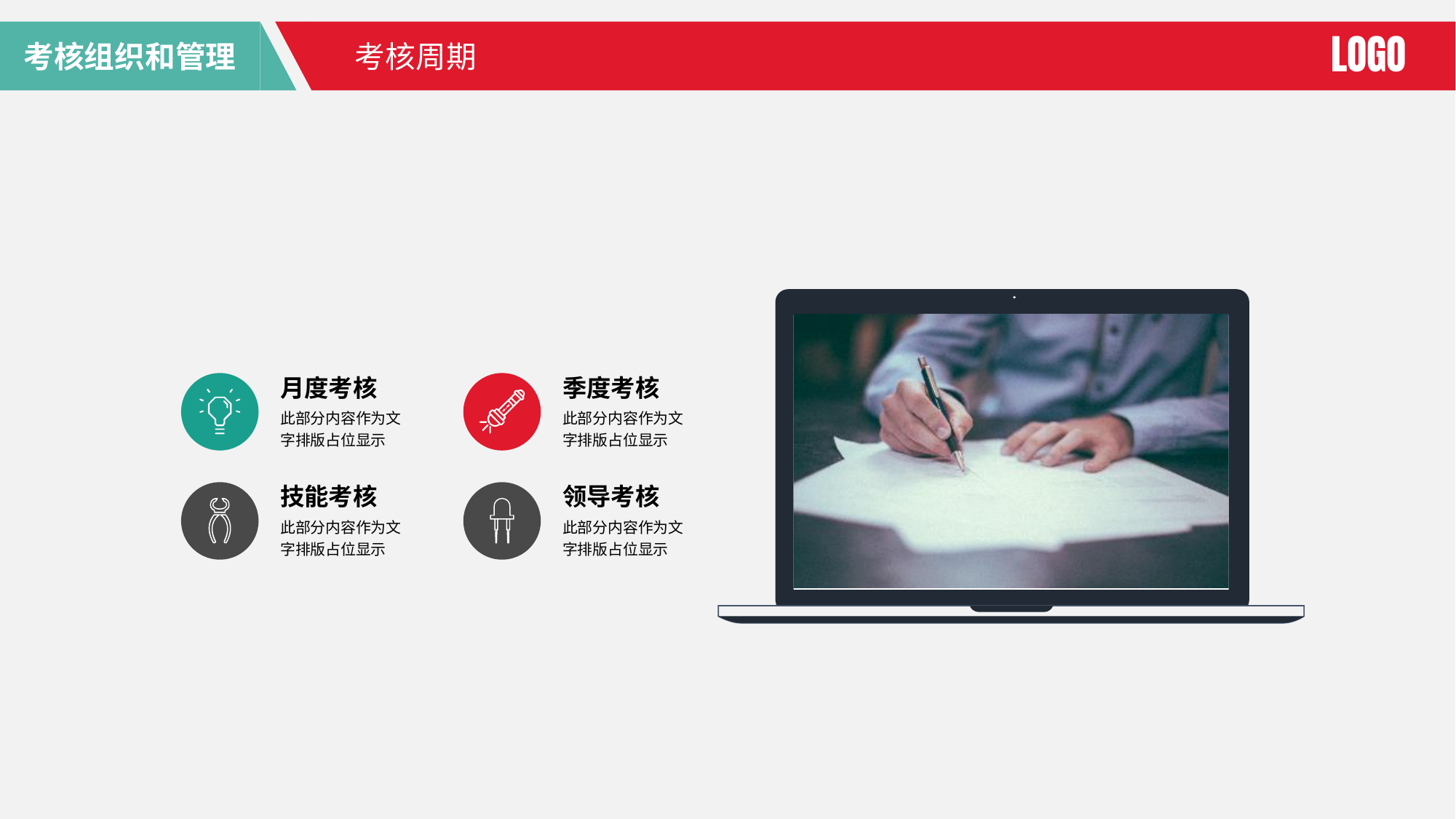

考核组织和管理

LOGO
考核周期

月度考核
季度考核

此部分内容作为文字排版占位显示
此部分内容作为文字排版占位显示
技能考核
领导考核

此部分内容作为文字排版占位显示
此部分内容作为文字排版占位显示